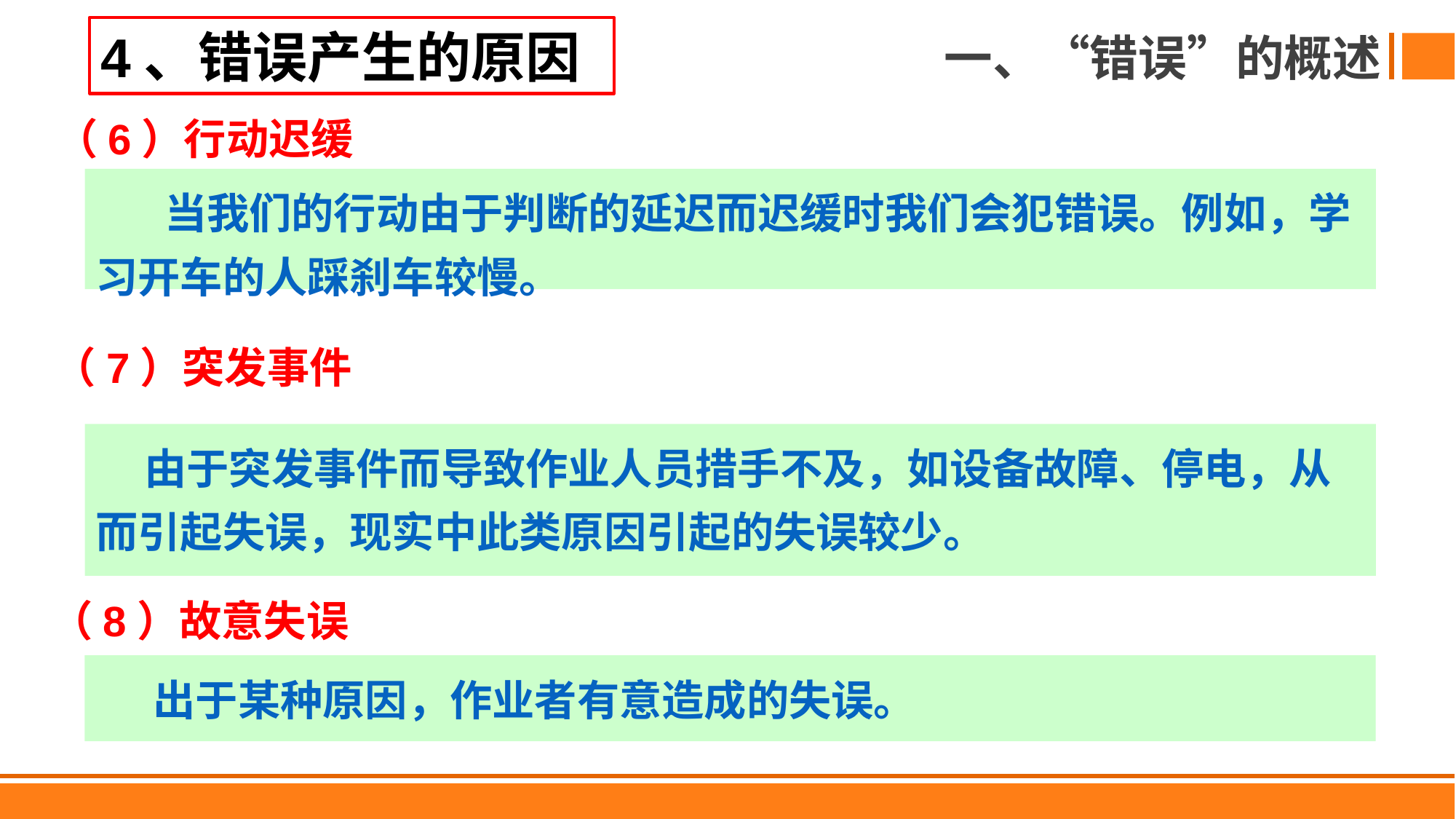

4、错误产生的原因
一、“错误”的概述
（6）行动迟缓
       当我们的行动由于判断的延迟而迟缓时我们会犯错误。例如，学习开车的人踩刹车较慢。
（7）突发事件
    由于突发事件而导致作业人员措手不及，如设备故障、停电，从而引起失误，现实中此类原因引起的失误较少。
（8）故意失误
      出于某种原因，作业者有意造成的失误。